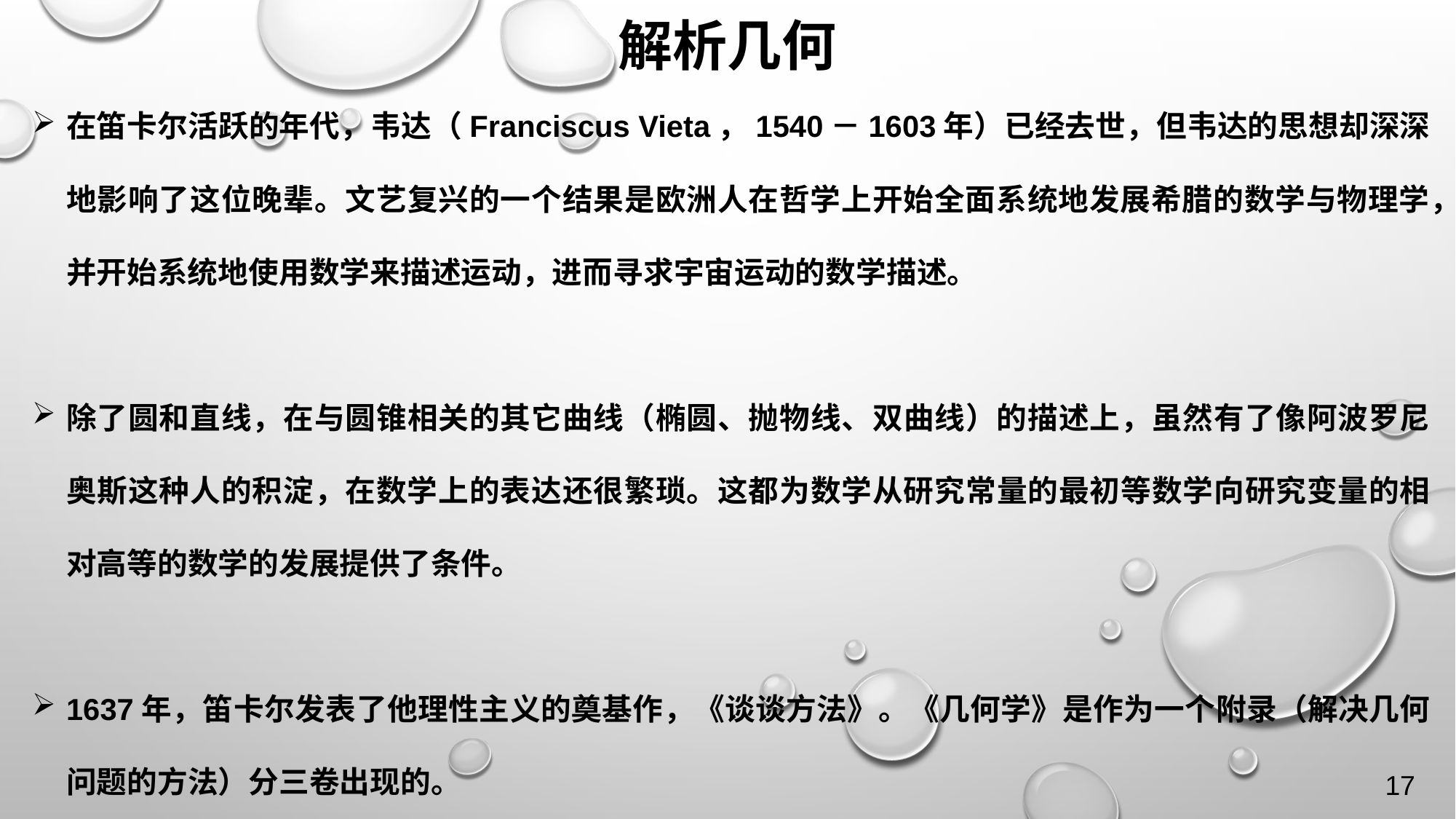

解析几何
在笛卡尔活跃的年代，韦达（Franciscus Vieta，1540－1603年）已经去世，但韦达的思想却深深地影响了这位晚辈。文艺复兴的一个结果是欧洲人在哲学上开始全面系统地发展希腊的数学与物理学，并开始系统地使用数学来描述运动，进而寻求宇宙运动的数学描述。

除了圆和直线，在与圆锥相关的其它曲线（椭圆、抛物线、双曲线）的描述上，虽然有了像阿波罗尼奥斯这种人的积淀，在数学上的表达还很繁琐。这都为数学从研究常量的最初等数学向研究变量的相对高等的数学的发展提供了条件。

1637年，笛卡尔发表了他理性主义的奠基作，《谈谈方法》。《几何学》是作为一个附录（解决几何问题的方法）分三卷出现的。
17